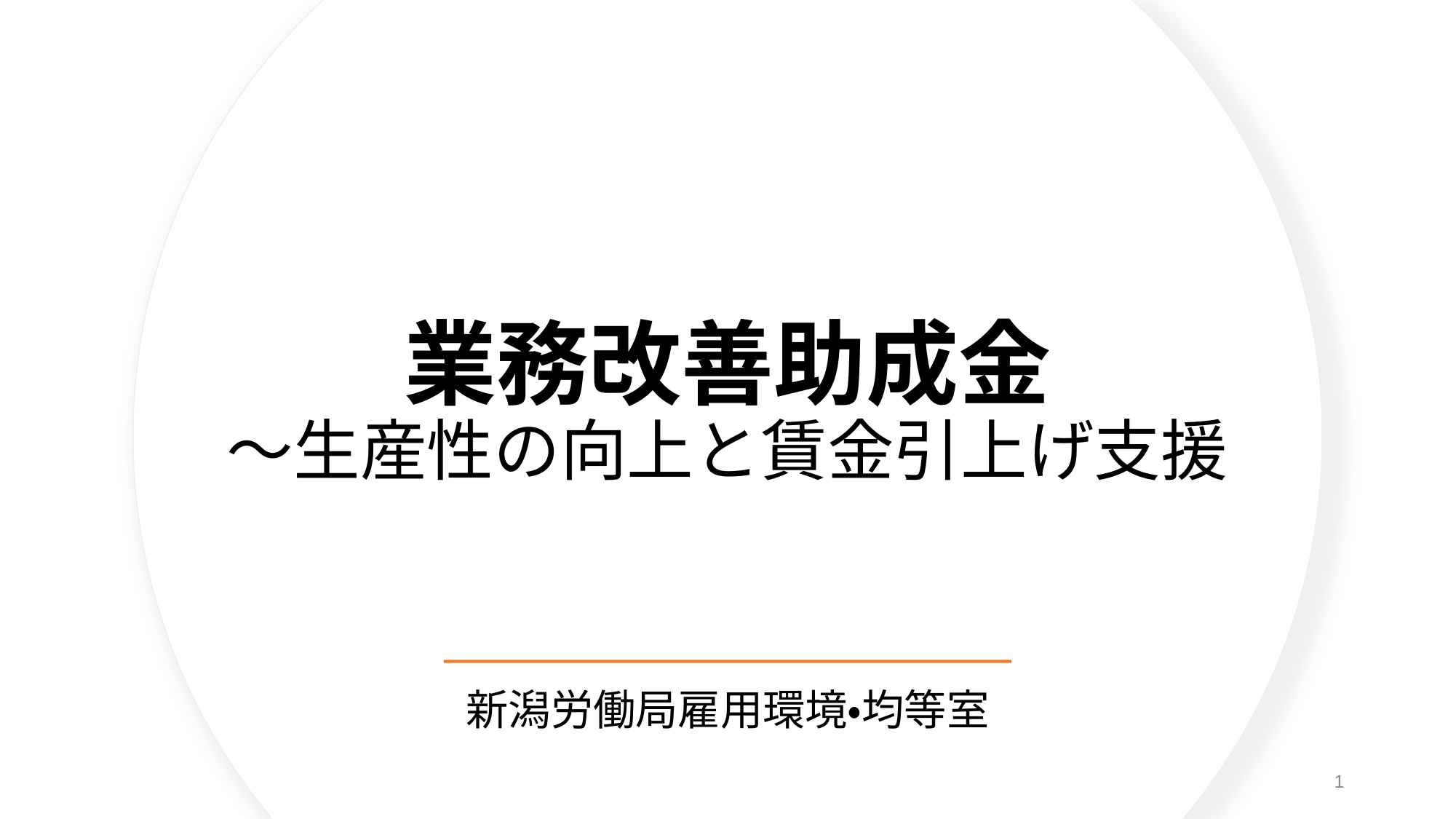

# 業務改善助成金 ～生産性の向上と賃金引上げ支援

新潟労働局雇用環境・均等室
1